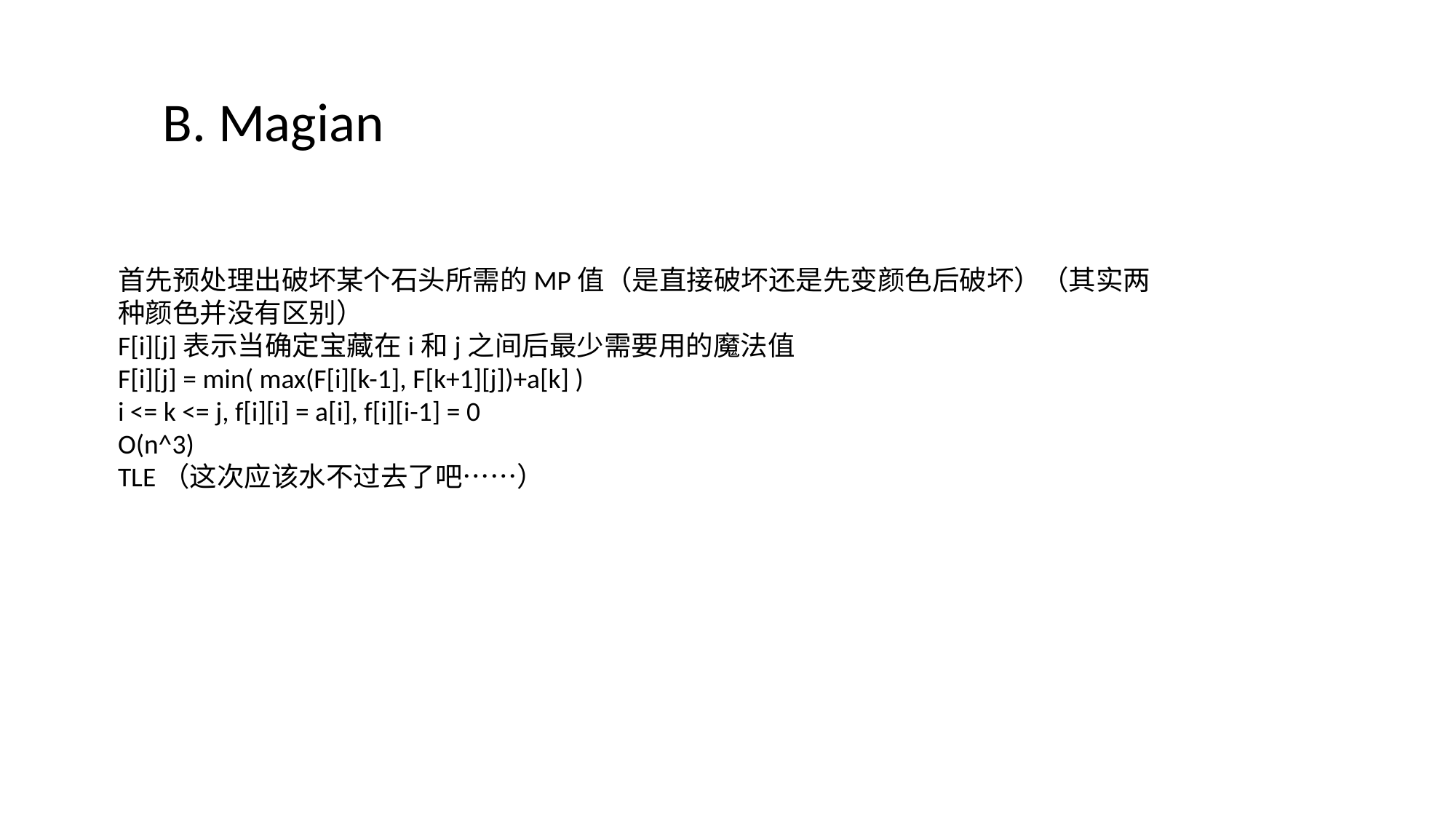

B. Magian

首先预处理出破坏某个石头所需的MP值（是直接破坏还是先变颜色后破坏）（其实两种颜色并没有区别）
F[i][j]表示当确定宝藏在i和j之间后最少需要用的魔法值
F[i][j] = min( max(F[i][k-1], F[k+1][j])+a[k] )
i <= k <= j, f[i][i] = a[i], f[i][i-1] = 0
O(n^3)
TLE（这次应该水不过去了吧……）